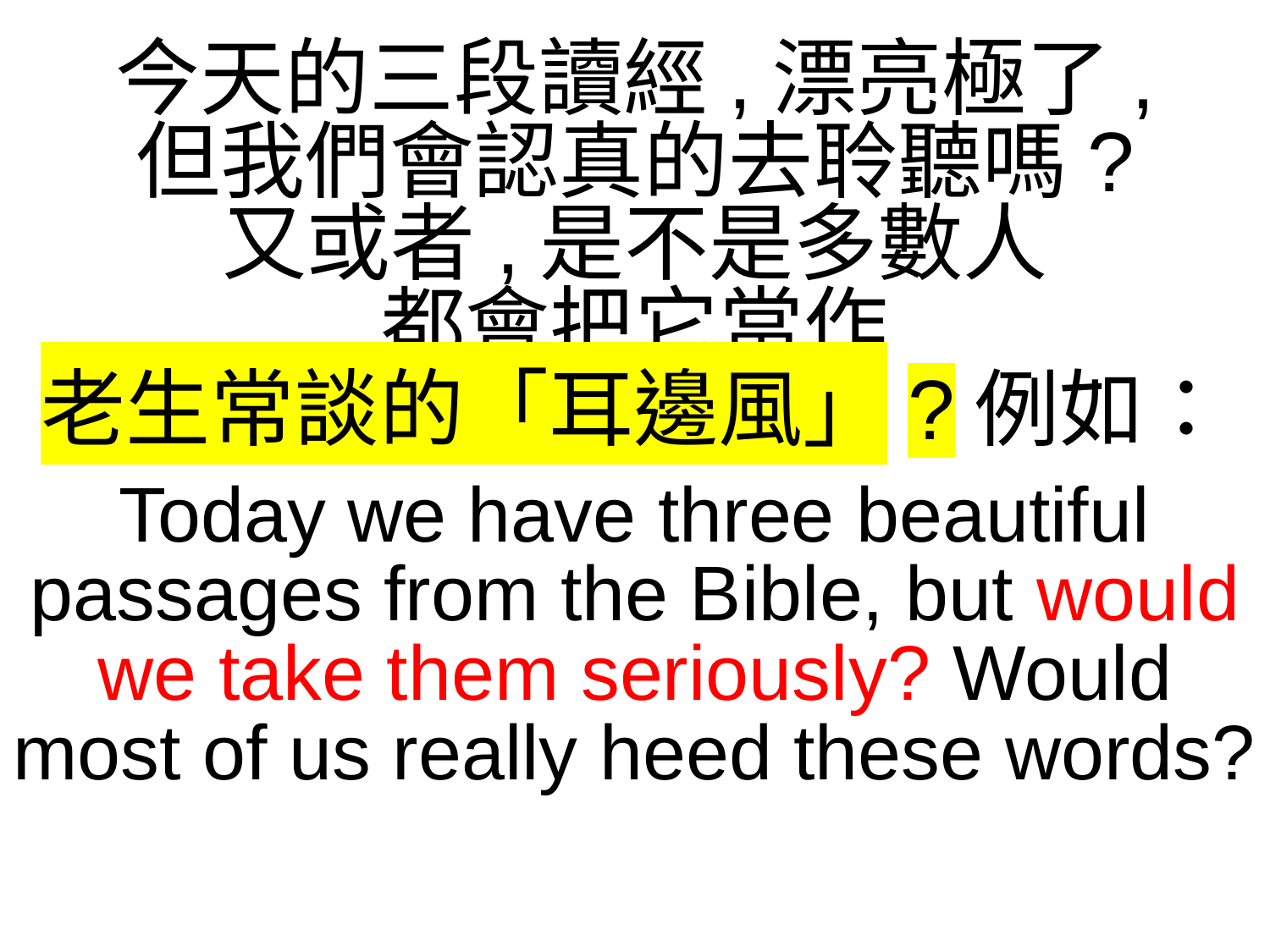

今天的三段讀經,漂亮極了,
但我們會認真的去聆聽嗎?
又或者,是不是多數人
都會把它當作
老生常談的「耳邊風」?例如：
Today we have three beautiful passages from the Bible, but would we take them seriously? Would most of us really heed these words?